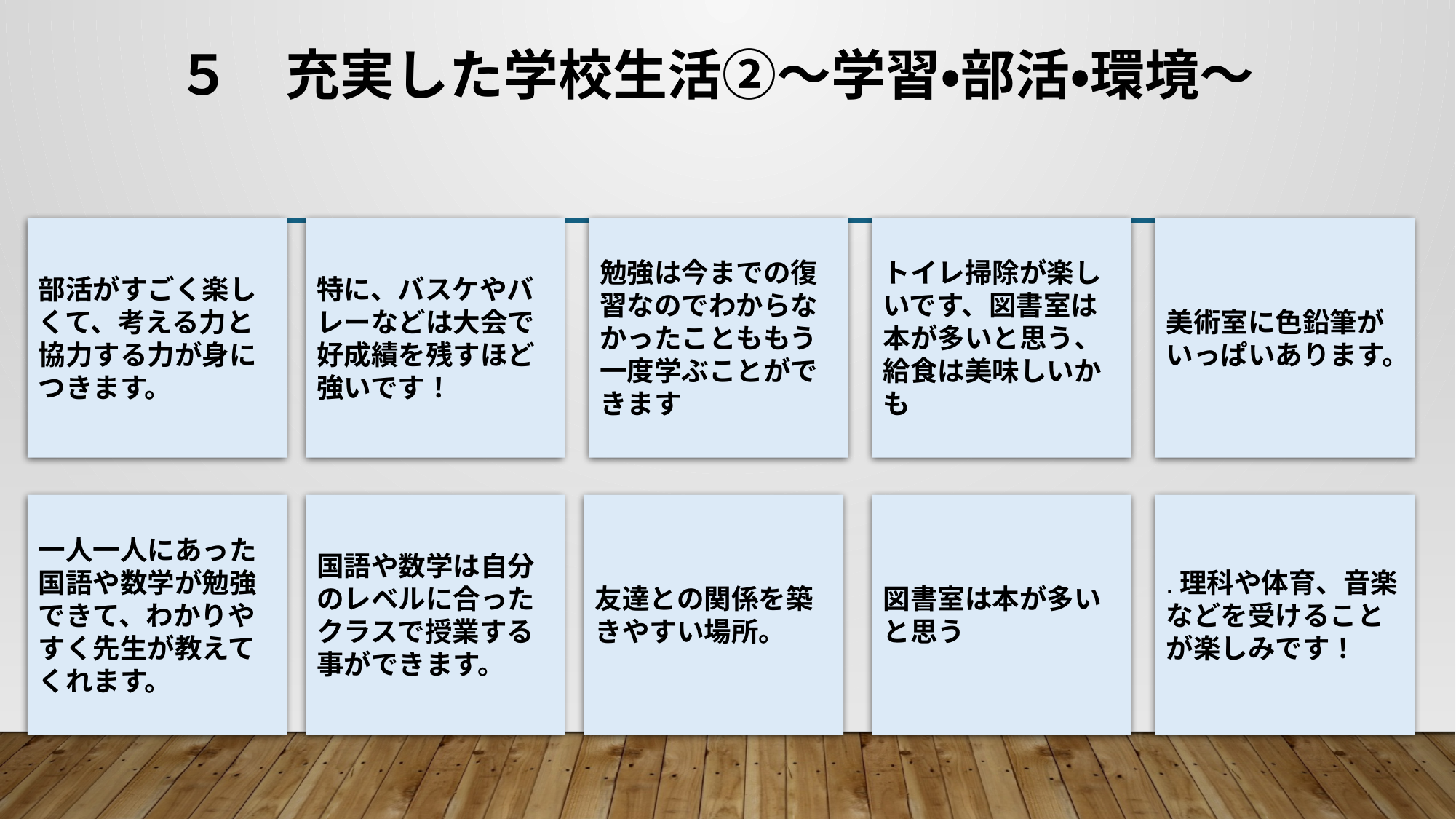

５　充実した学校生活②～学習・部活・環境～
部活がすごく楽しくて、考える力と協力する力が身につきます。
特に、バスケやバレーなどは大会で好成績を残すほど強いです！
勉強は今までの復習なのでわからなかったことももう一度学ぶことができます
トイレ掃除が楽しいです、図書室は本が多いと思う、給食は美味しいかも
美術室に色鉛筆がいっぱいあります。
一人一人にあった国語や数学が勉強できて、わかりやすく先生が教えてくれます。
国語や数学は自分のレベルに合ったクラスで授業する事ができます。
友達との関係を築きやすい場所。
図書室は本が多いと思う
.理科や体育、音楽などを受けることが楽しみです！